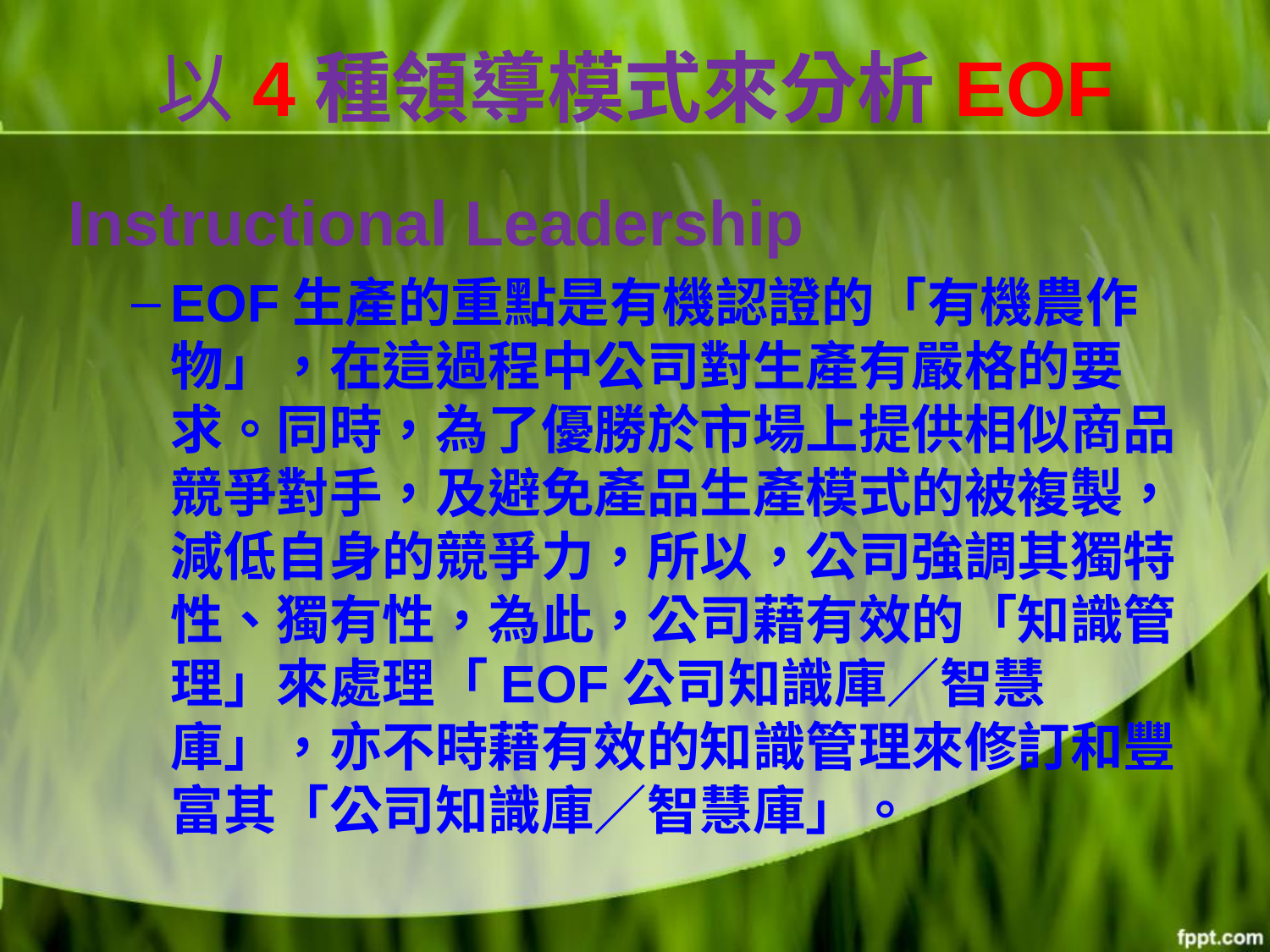

# 以4種領導模式來分析EOF
Instructional Leadership
EOF生產的重點是有機認證的「有機農作物」，在這過程中公司對生產有嚴格的要求。同時，為了優勝於市場上提供相似商品競爭對手，及避免產品生產模式的被複製，減低自身的競爭力，所以，公司強調其獨特性、獨有性，為此，公司藉有效的「知識管理」來處理「EOF公司知識庫／智慧庫」，亦不時藉有效的知識管理來修訂和豐富其「公司知識庫／智慧庫」。